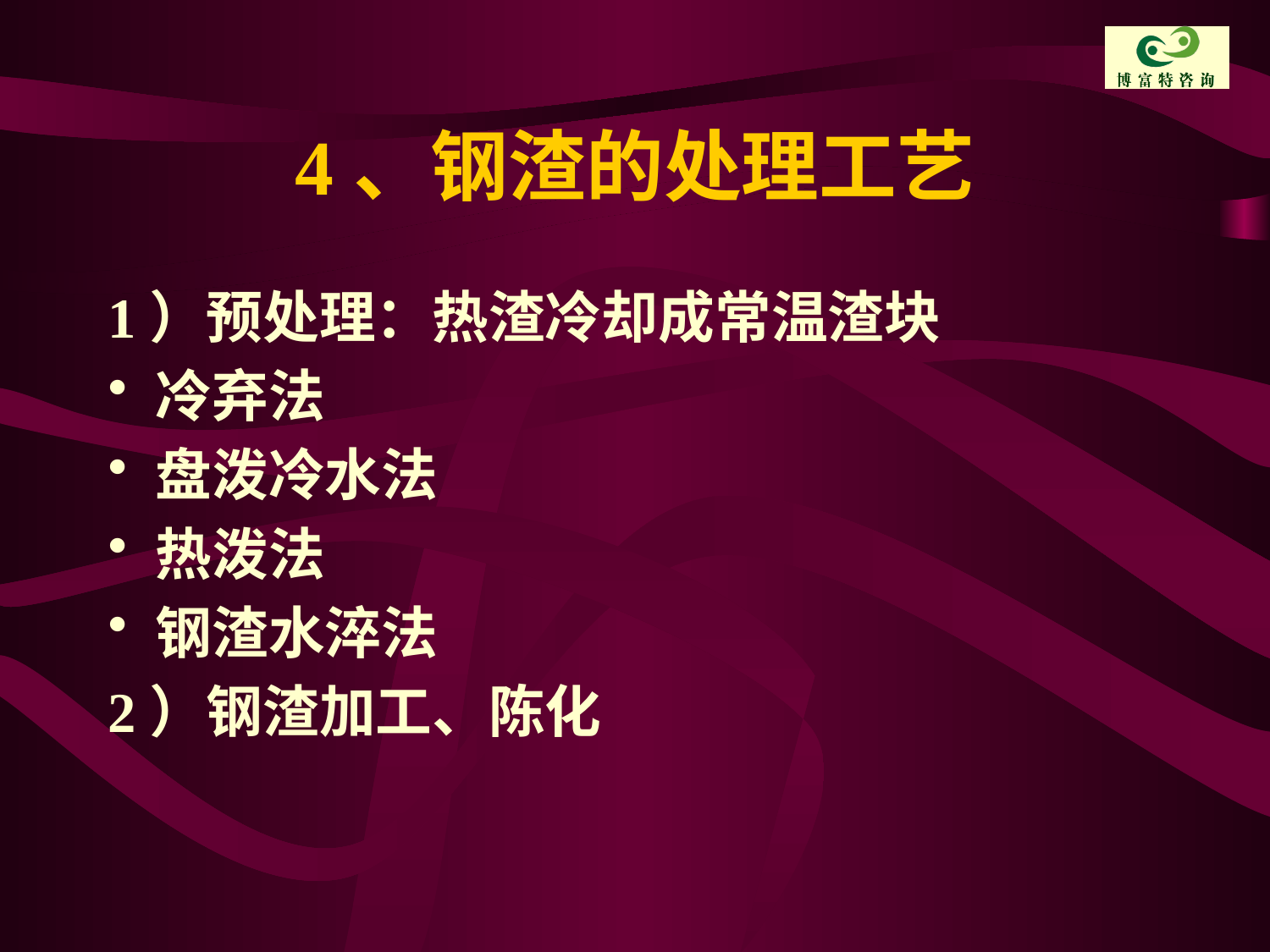

# 4、钢渣的处理工艺
1）预处理：热渣冷却成常温渣块
冷弃法
盘泼冷水法
热泼法
钢渣水淬法
2）钢渣加工、陈化